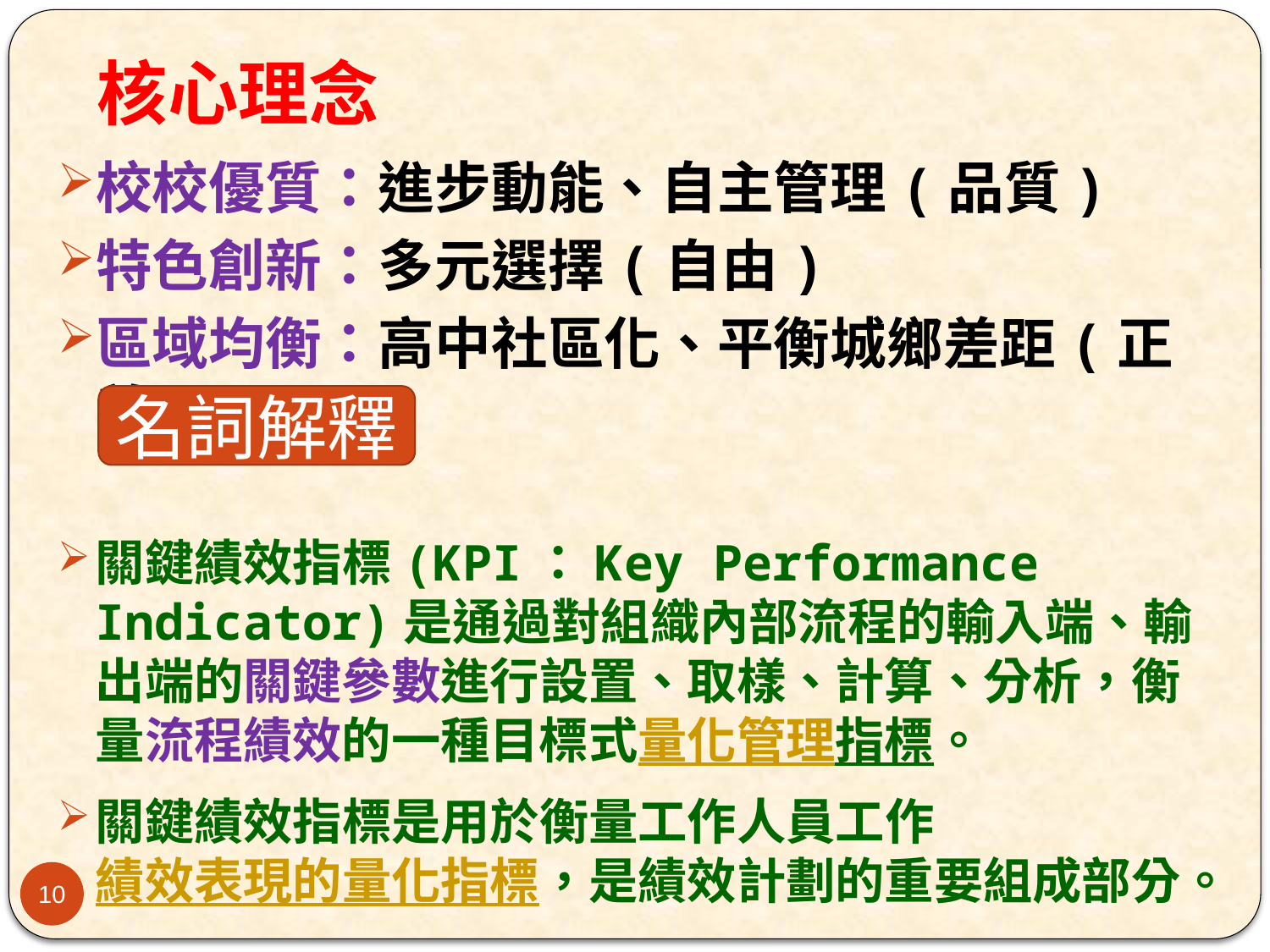

# 核心理念
校校優質：進步動能、自主管理(品質)
特色創新：多元選擇(自由)
區域均衡：高中社區化、平衡城鄉差距(正義)

關鍵績效指標(KPI：Key Performance Indicator)是通過對組織內部流程的輸入端、輸出端的關鍵參數進行設置、取樣、計算、分析，衡量流程績效的一種目標式量化管理指標。
關鍵績效指標是用於衡量工作人員工作績效表現的量化指標，是績效計劃的重要組成部分。
名詞解釋
10